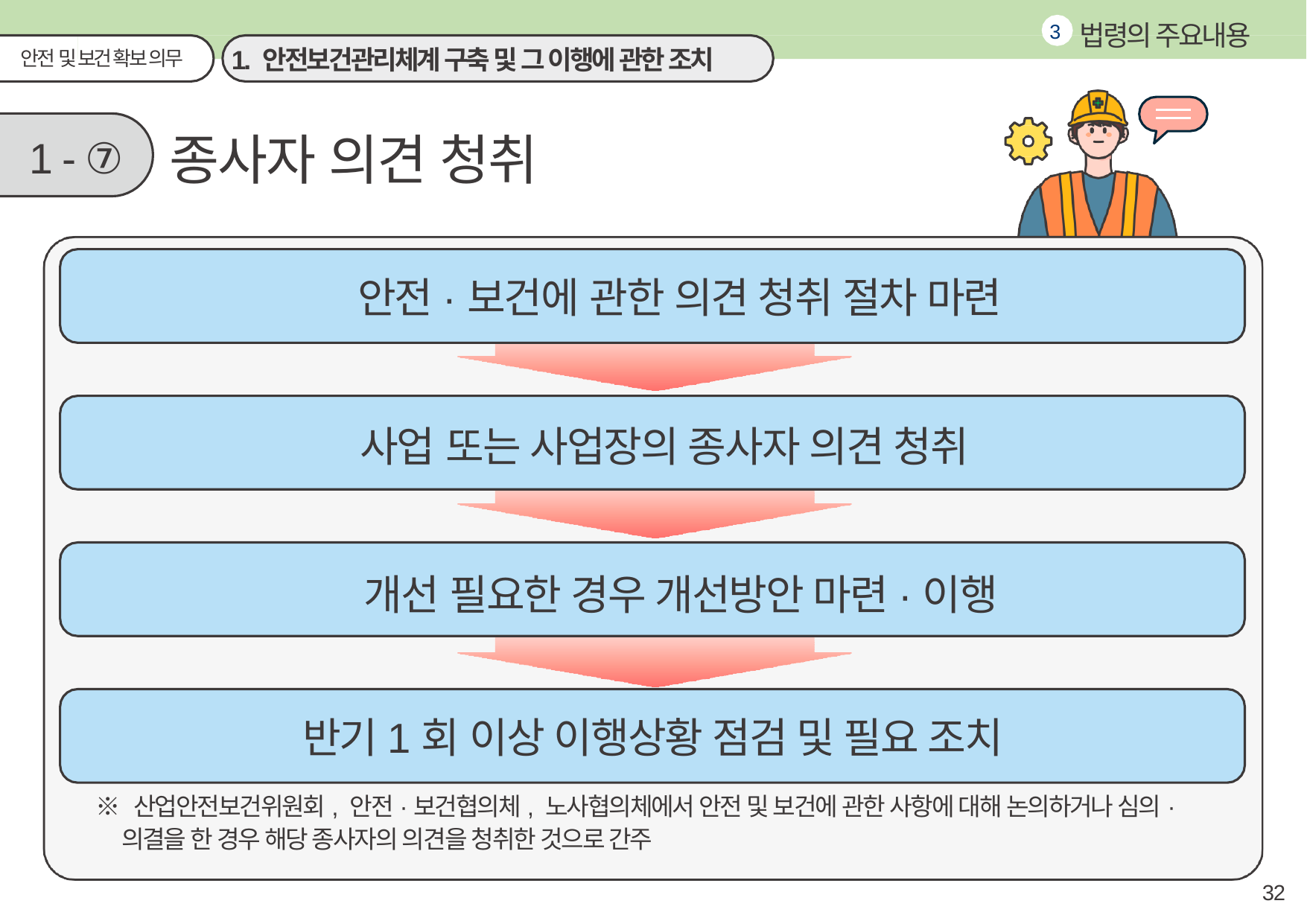

법령의 주요내용
3

1. 안전보건관리체계 구축 및 그 이행에 관한 조치
안전 및 보건 확보 의무

종사자 의견 청취
1 - ⑦

안전·보건에 관한 의견 청취 절차 마련

사업 또는 사업장의 종사자 의견 청취

개선 필요한 경우 개선방안 마련·이행

반기1회 이상 이행상황 점검 및 필요 조치
※ 산업안전보건위원회, 안전·보건협의체, 노사협의체에서 안전 및 보건에 관한 사항에 대해 논의하거나 심의·의결을 한 경우 해당 종사자의 의견을 청취한 것으로 간주
32